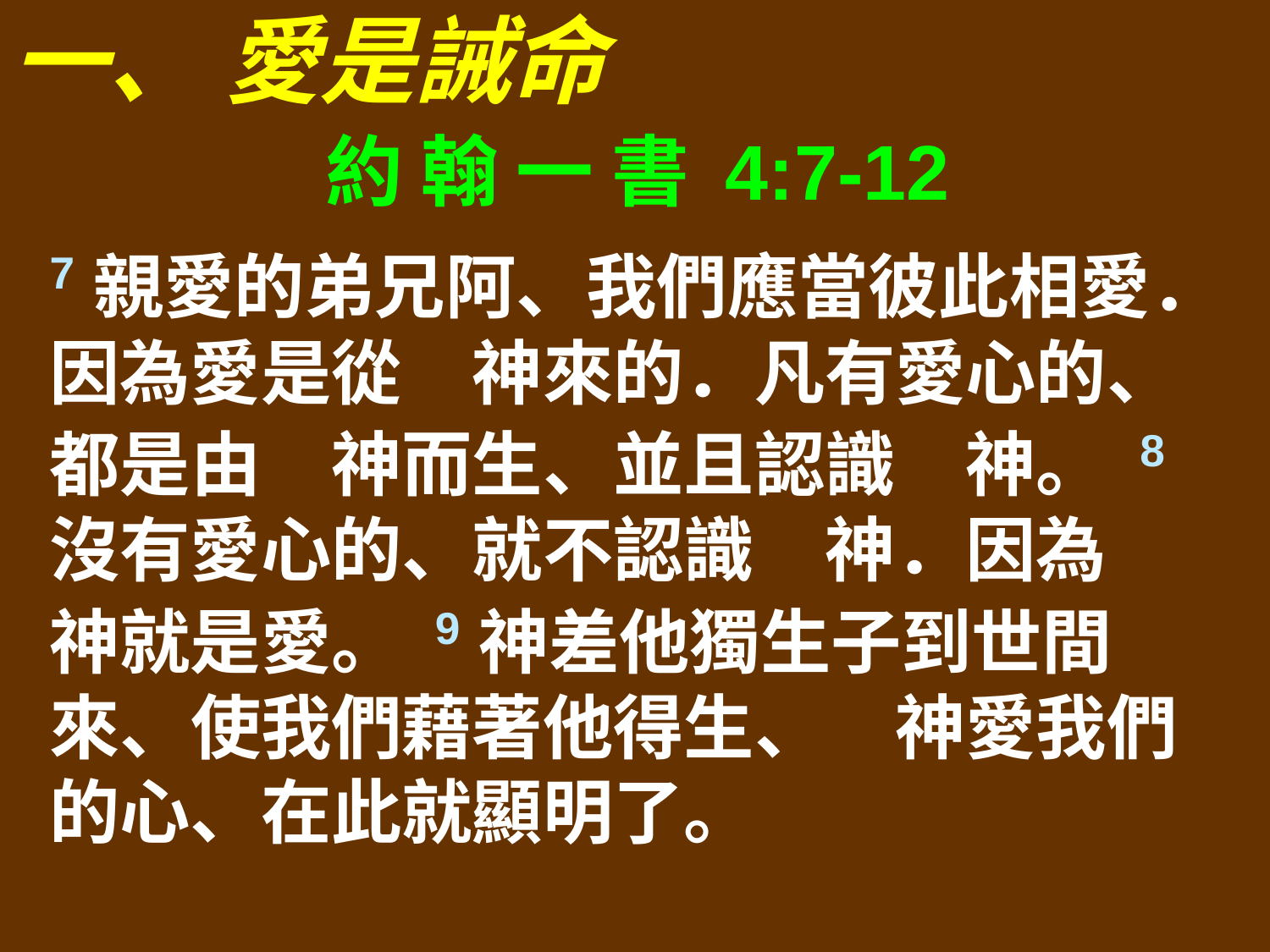

一、 愛是誡命
約 翰 一 書 4:7-12
7親愛的弟兄阿、我們應當彼此相愛．因為愛是從　神來的．凡有愛心的、都是由　神而生、並且認識　神。 8沒有愛心的、就不認識　神．因為　神就是愛。 9神差他獨生子到世間來、使我們藉著他得生、　神愛我們的心、在此就顯明了。